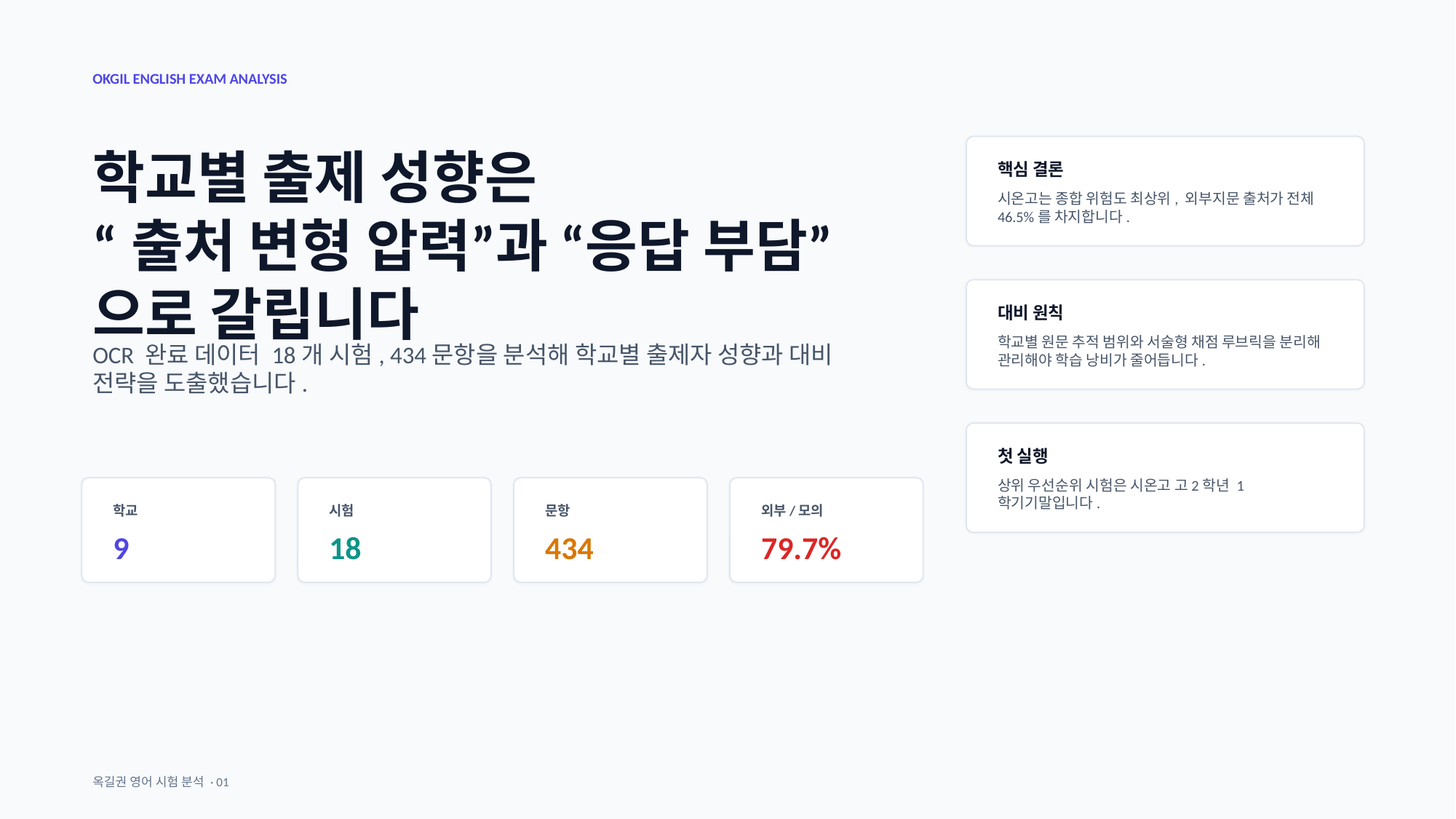

OKGIL ENGLISH EXAM ANALYSIS
학교별 출제 성향은
“출처 변형 압력”과 “응답 부담”으로 갈립니다

핵심 결론
시온고는 종합 위험도 최상위, 외부지문 출처가 전체 46.5%를 차지합니다.

대비 원칙
학교별 원문 추적 범위와 서술형 채점 루브릭을 분리해 관리해야 학습 낭비가 줄어듭니다.
OCR 완료 데이터 18개 시험, 434문항을 분석해 학교별 출제자 성향과 대비 전략을 도출했습니다.

첫 실행
상위 우선순위 시험은 시온고 고2학년 1학기기말입니다.

학교
시험
문항
외부/모의
9
18
434
79.7%
옥길권 영어 시험 분석 · 01